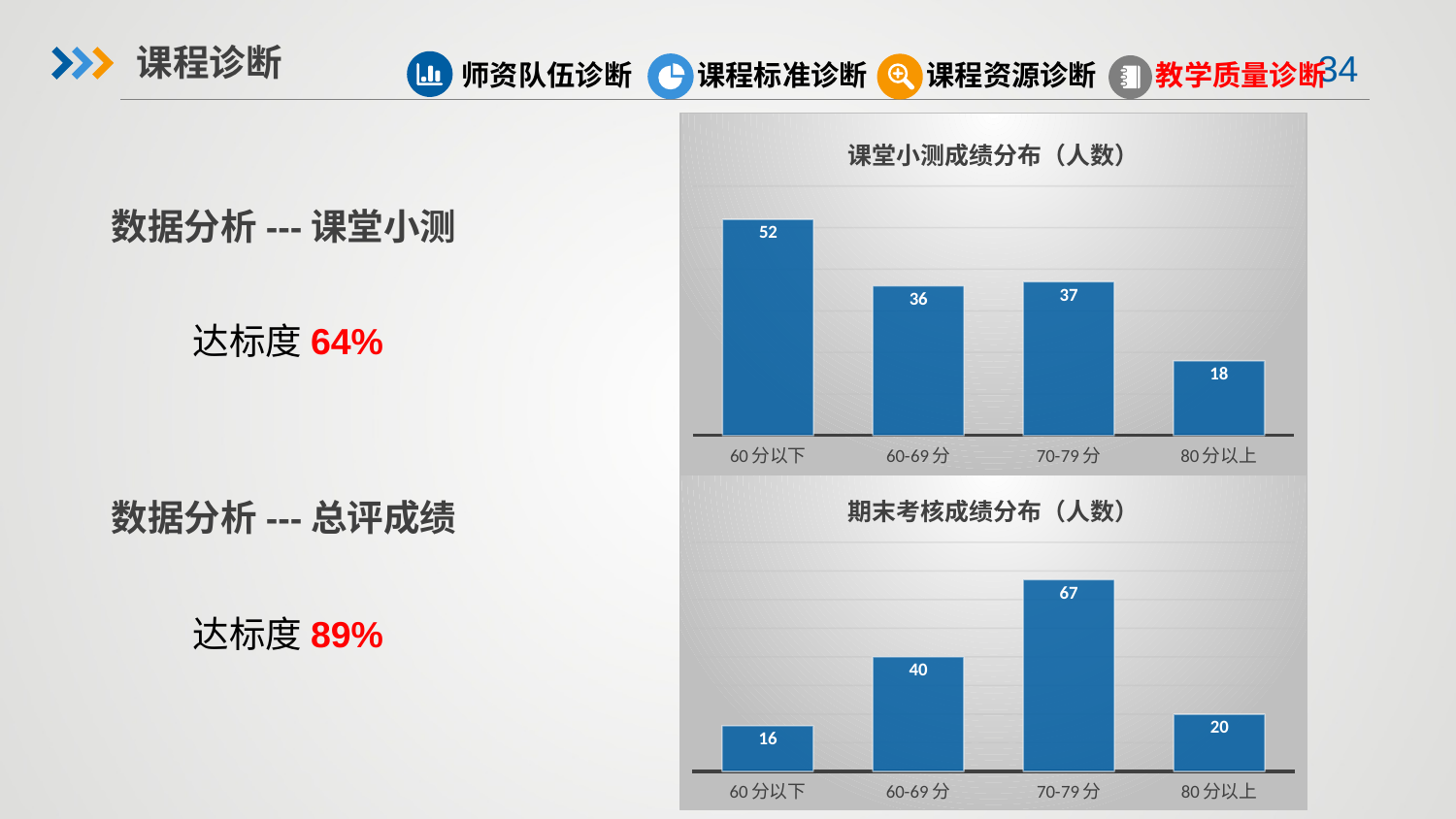

课程诊断
课程标准诊断
师资队伍诊断
课程资源诊断
教学质量诊断

### Chart: 课堂小测成绩分布（人数）

| Category |  |
|---|---|
| 60分以下 | 52.0 |
| 60-69分 | 36.0 |
| 70-79分 | 37.0 |
| 80分以上 | 18.0 |
数据分析---课堂小测
达标度64%

### Chart: 期末考核成绩分布（人数）

| Category |  |
|---|---|
| 60分以下 | 16.0 |
| 60-69分 | 40.0 |
| 70-79分 | 67.0 |
| 80分以上 | 20.0 |
数据分析---总评成绩
达标度89%